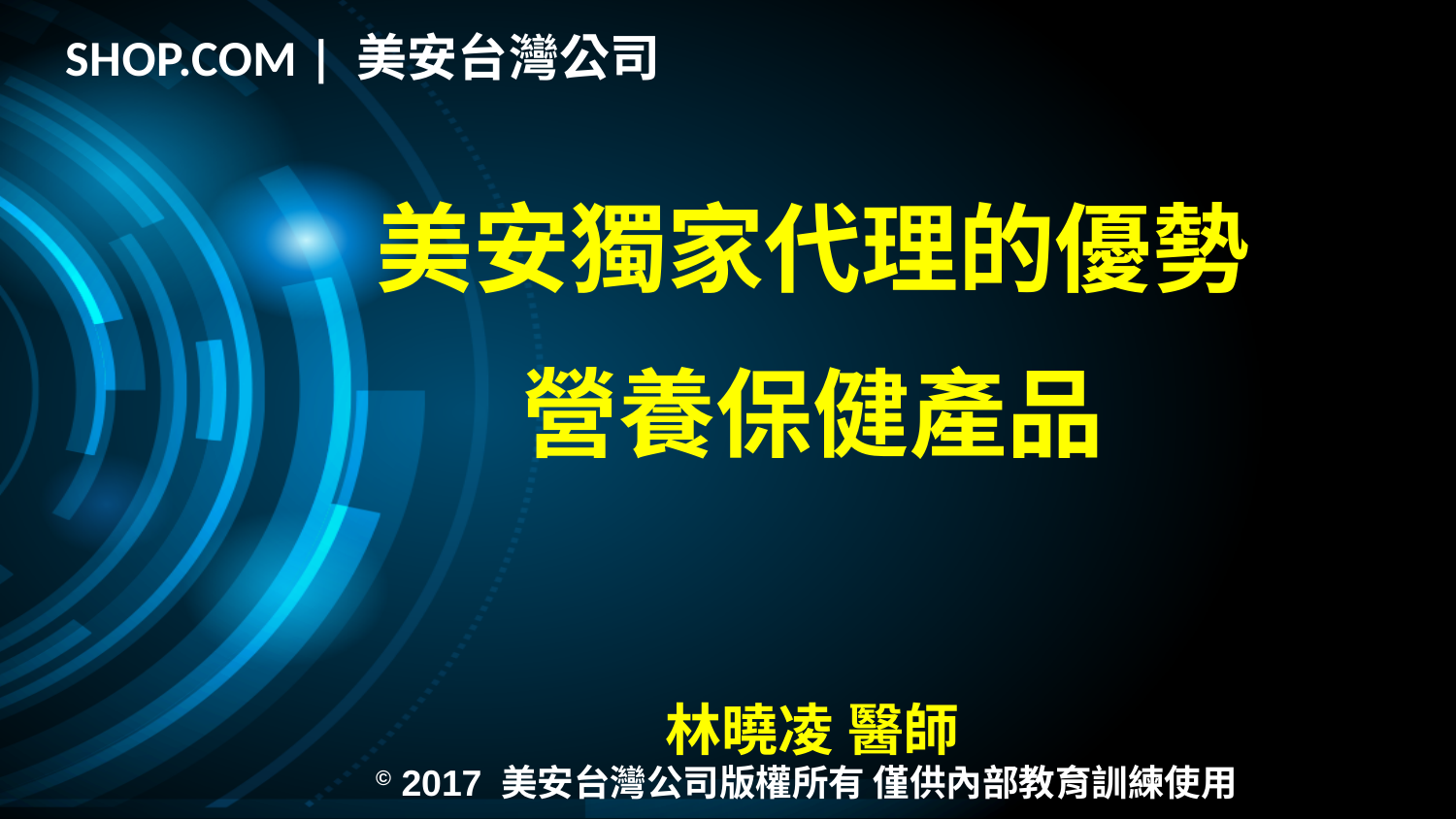

SHOP.COM | 美安台灣公司
美安獨家代理的優勢
營養保健產品

林曉凌 醫師

© 2017 美安台灣公司版權所有 僅供內部教育訓練使用